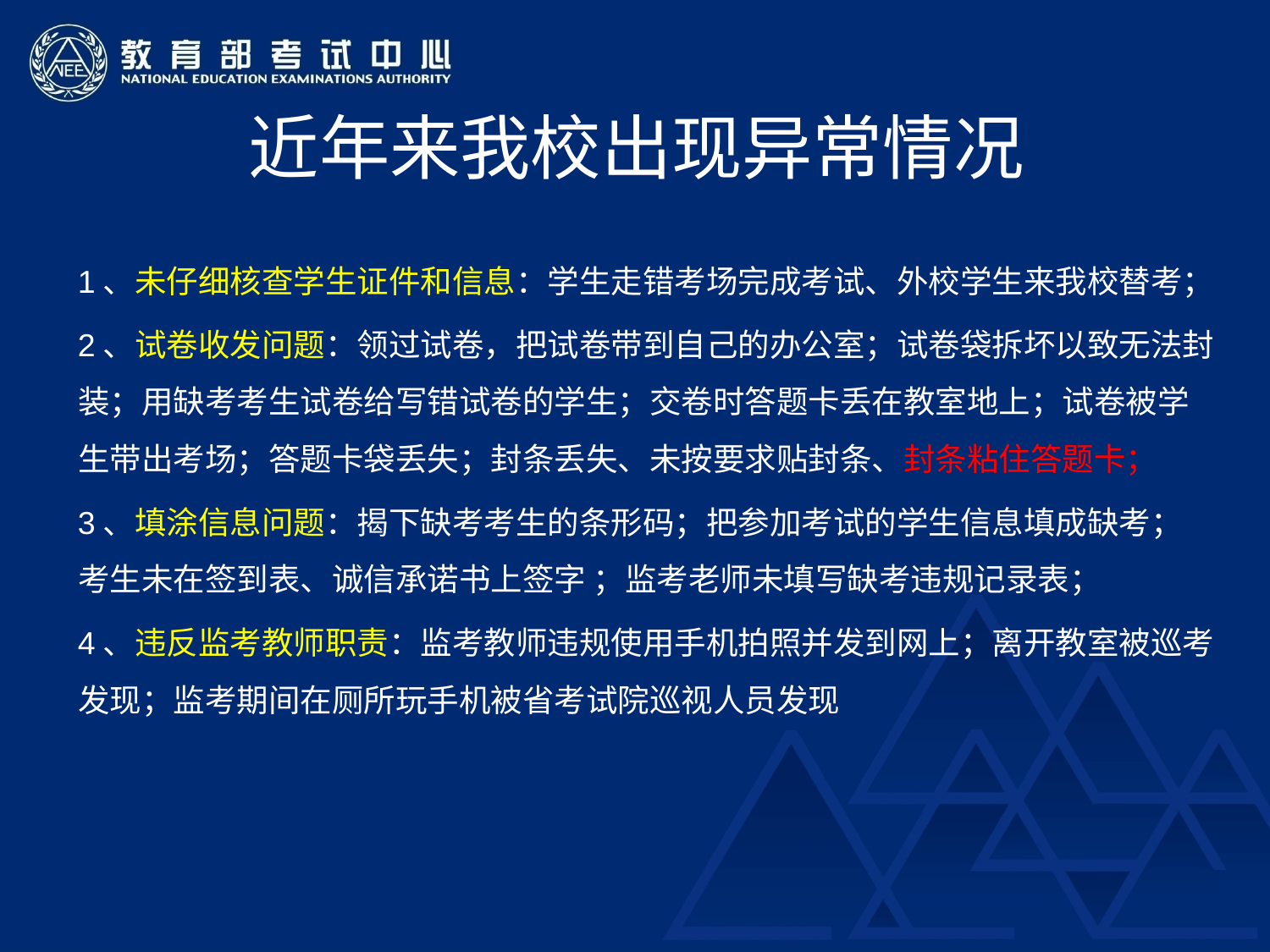

# 近年来我校出现异常情况
1、未仔细核查学生证件和信息：学生走错考场完成考试、外校学生来我校替考；
2、试卷收发问题：领过试卷，把试卷带到自己的办公室；试卷袋拆坏以致无法封装；用缺考考生试卷给写错试卷的学生；交卷时答题卡丢在教室地上；试卷被学生带出考场；答题卡袋丢失；封条丢失、未按要求贴封条、封条粘住答题卡；
3、填涂信息问题：揭下缺考考生的条形码；把参加考试的学生信息填成缺考； 考生未在签到表、诚信承诺书上签字 ；监考老师未填写缺考违规记录表；
4、违反监考教师职责：监考教师违规使用手机拍照并发到网上；离开教室被巡考发现；监考期间在厕所玩手机被省考试院巡视人员发现